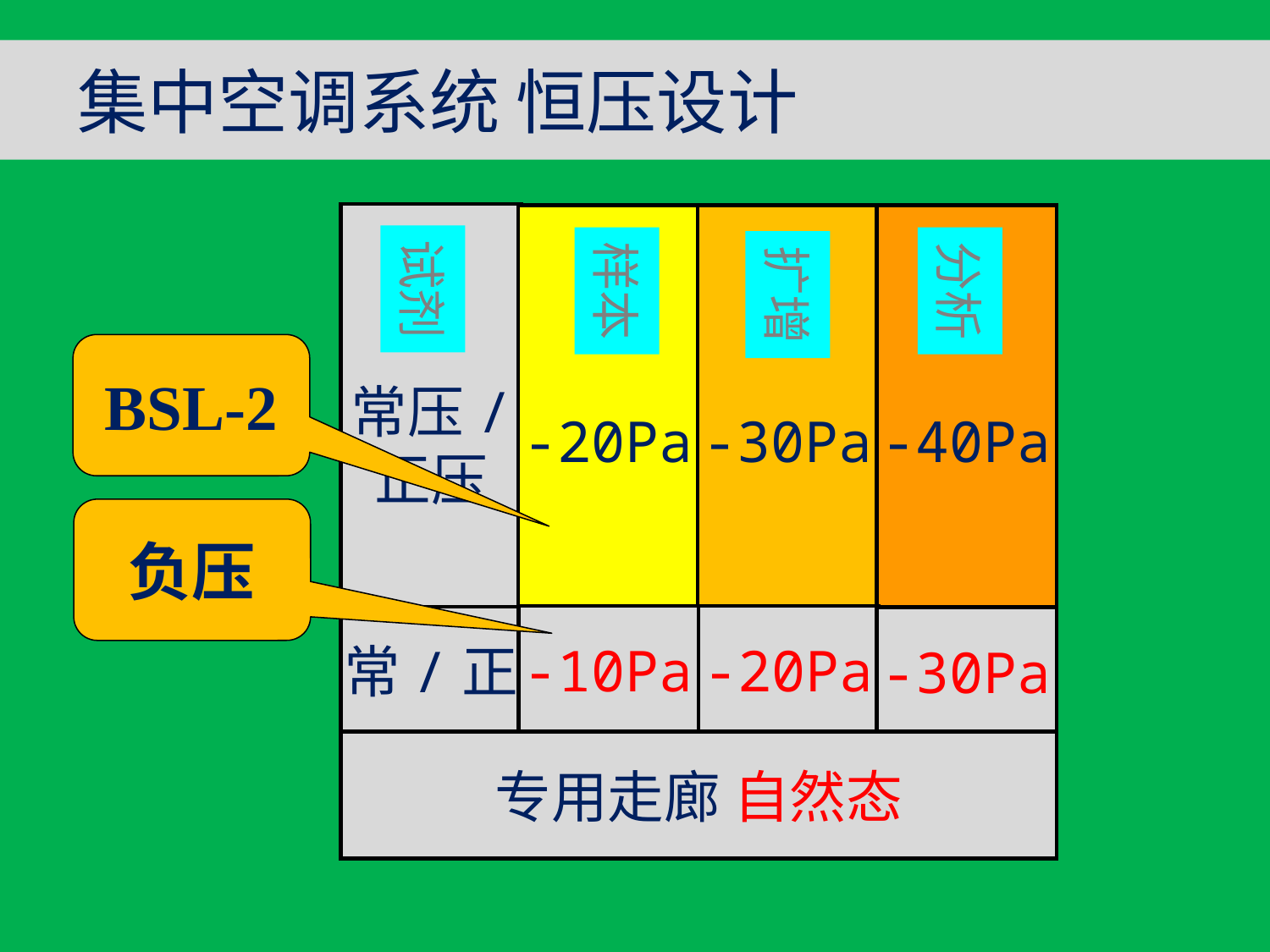

# 集中空调系统 恒压设计

常压/
正压

-20Pa

-30Pa

-40Pa
试剂
样本
分析
扩增
BSL-2
负压
-10Pa
-20Pa
常/正
-30Pa
专用走廊 自然态